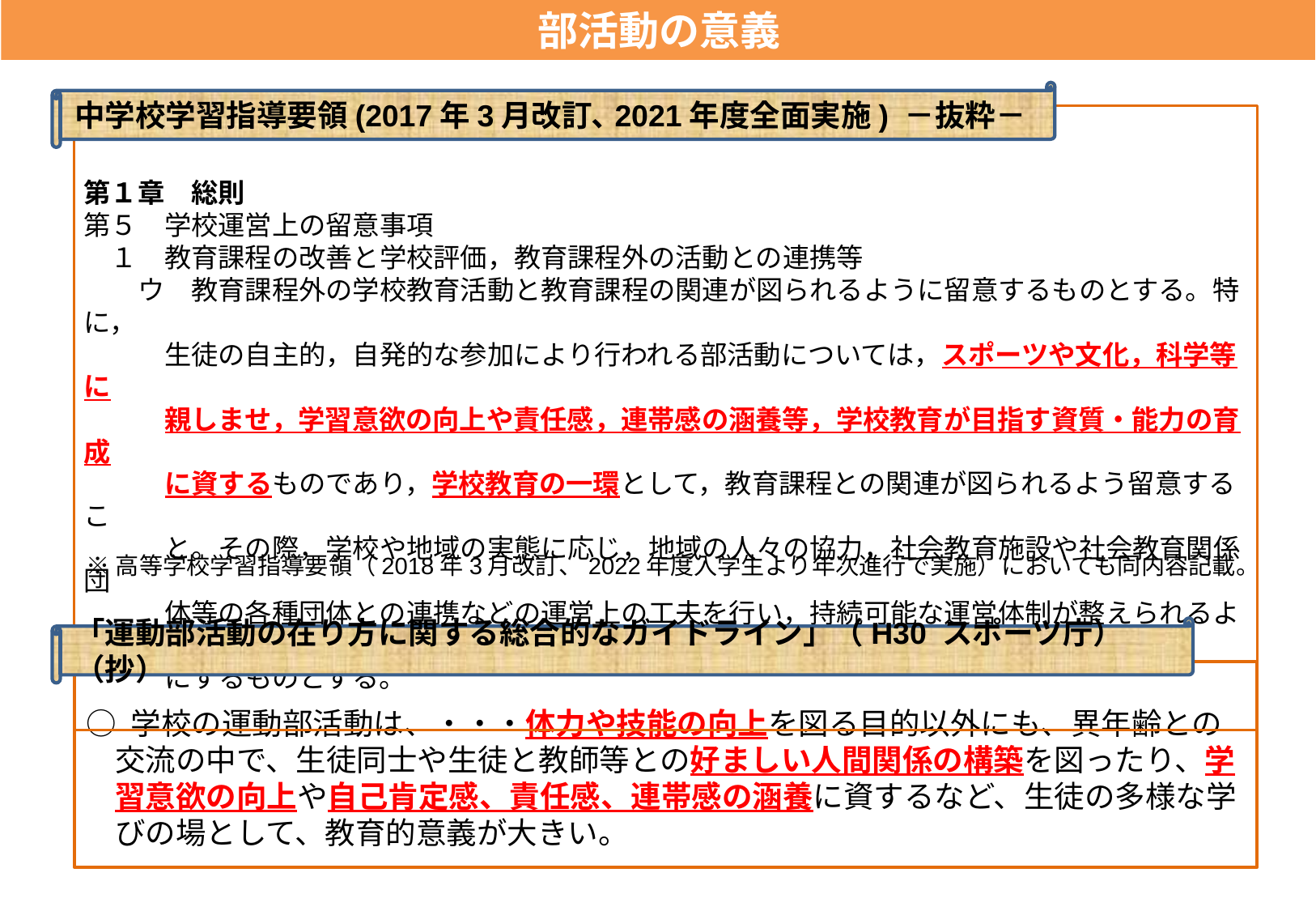

部活動の意義
中学校学習指導要領(2017年3月改訂､2021年度全面実施) －抜粋－

第１章　総則
第５　学校運営上の留意事項
　１　教育課程の改善と学校評価，教育課程外の活動との連携等
　　ウ　教育課程外の学校教育活動と教育課程の関連が図られるように留意するものとする。特に，
　　　生徒の自主的，自発的な参加により行われる部活動については，スポーツや文化，科学等に
　　　親しませ，学習意欲の向上や責任感，連帯感の涵養等，学校教育が目指す資質・能力の育成
　　　に資するものであり，学校教育の一環として，教育課程との関連が図られるよう留意するこ
　　　と。その際，学校や地域の実態に応じ，地域の人々の協力，社会教育施設や社会教育関係団
　　　体等の各種団体との連携などの運営上の工夫を行い，持続可能な運営体制が整えられるよう
　　　にするものとする。

※高等学校学習指導要領（2018年3月改訂、2022年度入学生より年次進行で実施）においても同内容記載。
「運動部活動の在り方に関する総合的なガイドライン」（H30 スポーツ庁）（抄）

○ 学校の運動部活動は、・・・体力や技能の向上を図る目的以外にも、異年齢との交流の中で、生徒同士や生徒と教師等との好ましい人間関係の構築を図ったり、学習意欲の向上や自己肯定感、責任感、連帯感の涵養に資するなど、生徒の多様な学びの場として、教育的意義が大きい。